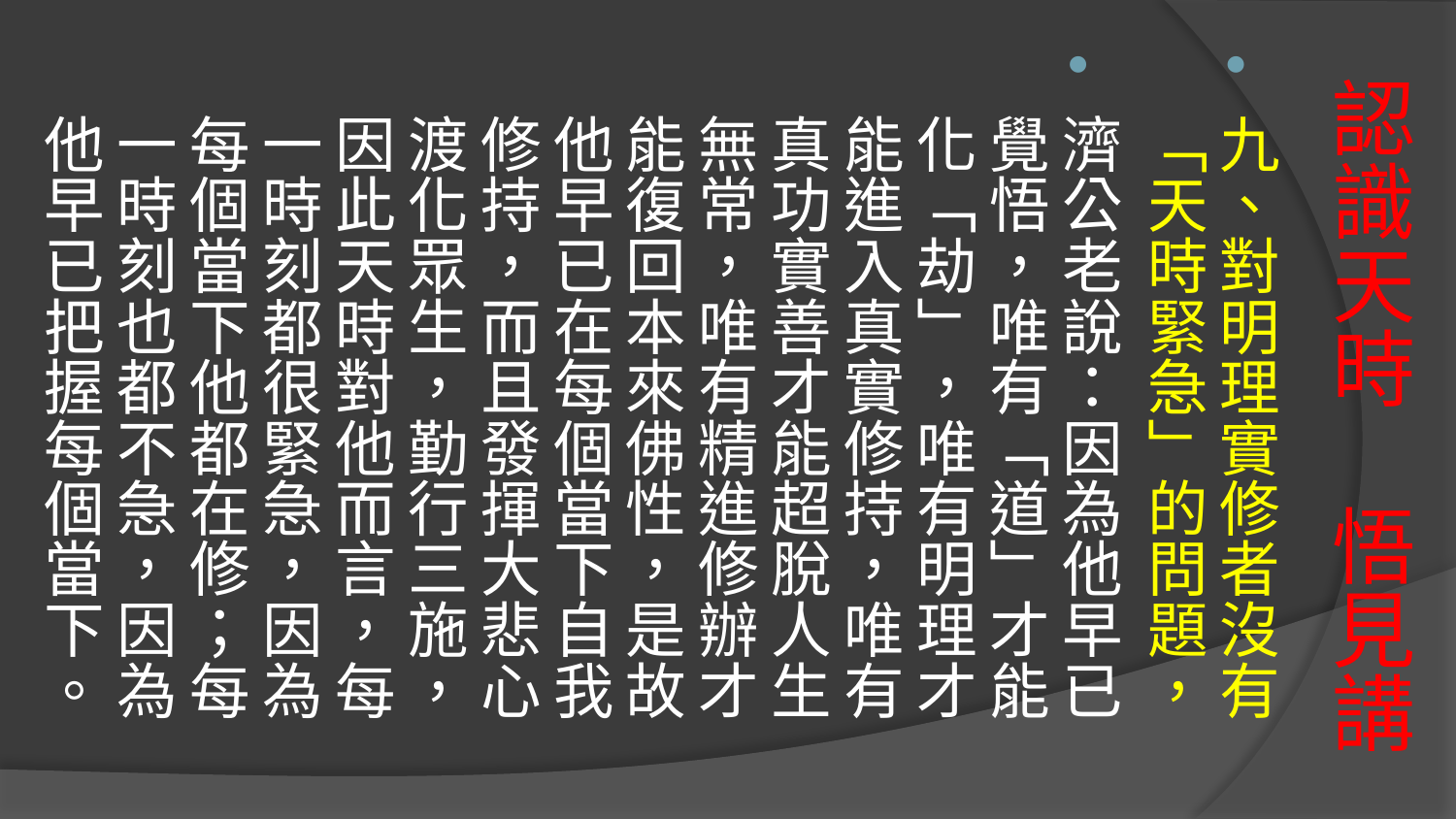

九、對明理實修者沒有「天時緊急」的問題，
濟公老說：因為他早已覺悟，唯有「道」才能化「劫」，唯有明理才能進入真實修持，唯有真功實善才能超脫人生無常，唯有精進修辦才能復回本來佛性，是故他早已在每個當下自我修持，而且發揮大悲心渡化眾生，勤行三施，因此天時對他而言，每一時刻都很緊急，因為每個當下他都在修；每一時刻也都不急，因為他早已把握每個當下。
# 認識天時     悟見講